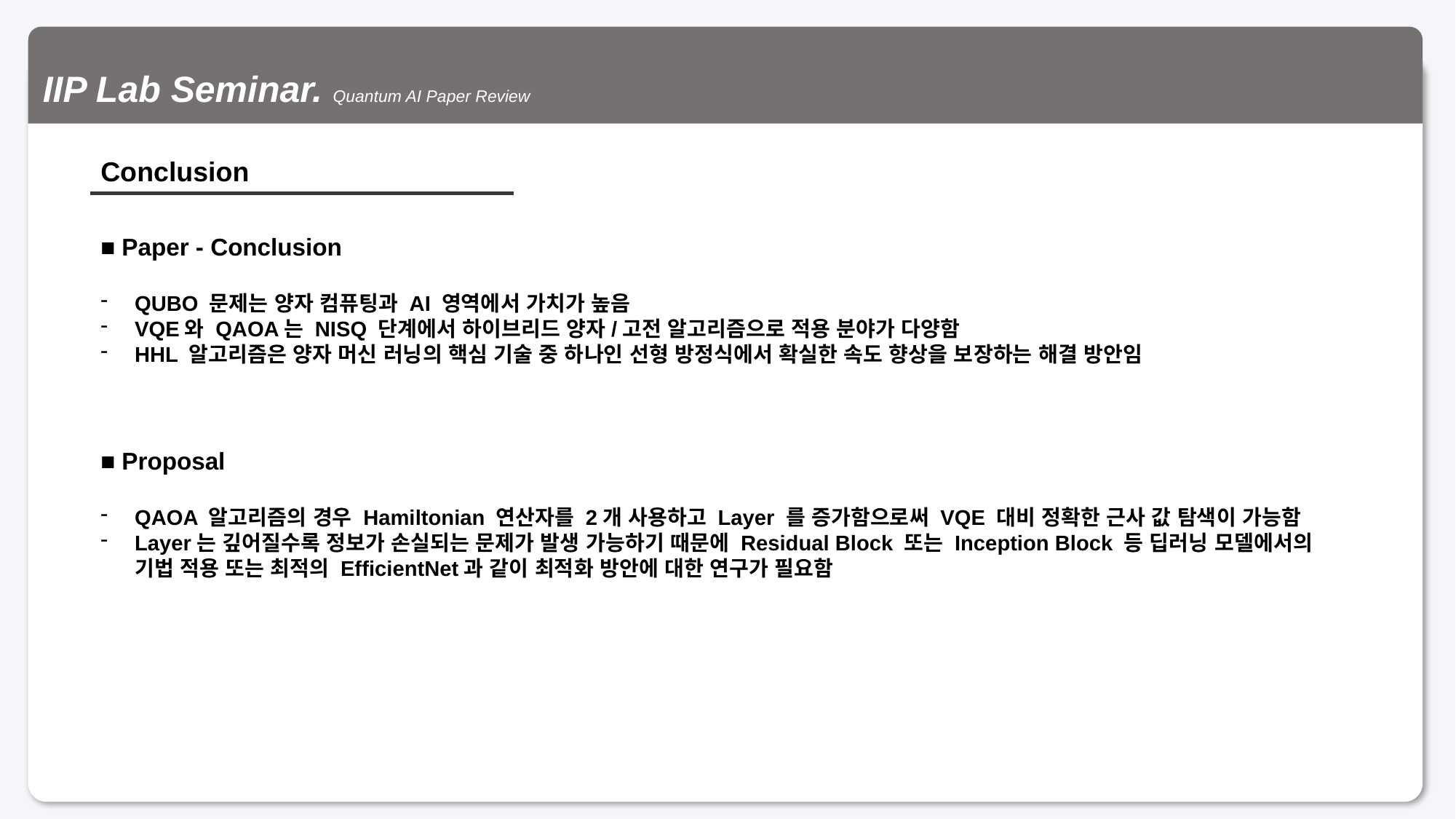

IIP Lab Seminar. Quantum AI Paper Review

Conclusion
■ Paper - Conclusion

QUBO 문제는 양자 컴퓨팅과 AI 영역에서 가치가 높음
VQE와 QAOA는 NISQ 단계에서 하이브리드 양자/고전 알고리즘으로 적용 분야가 다양함
HHL 알고리즘은 양자 머신 러닝의 핵심 기술 중 하나인 선형 방정식에서 확실한 속도 향상을 보장하는 해결 방안임
■ Proposal

QAOA 알고리즘의 경우 Hamiltonian 연산자를 2개 사용하고 Layer 를 증가함으로써 VQE 대비 정확한 근사 값 탐색이 가능함
Layer는 깊어질수록 정보가 손실되는 문제가 발생 가능하기 때문에 Residual Block 또는 Inception Block 등 딥러닝 모델에서의 기법 적용 또는 최적의 EfficientNet과 같이 최적화 방안에 대한 연구가 필요함
10